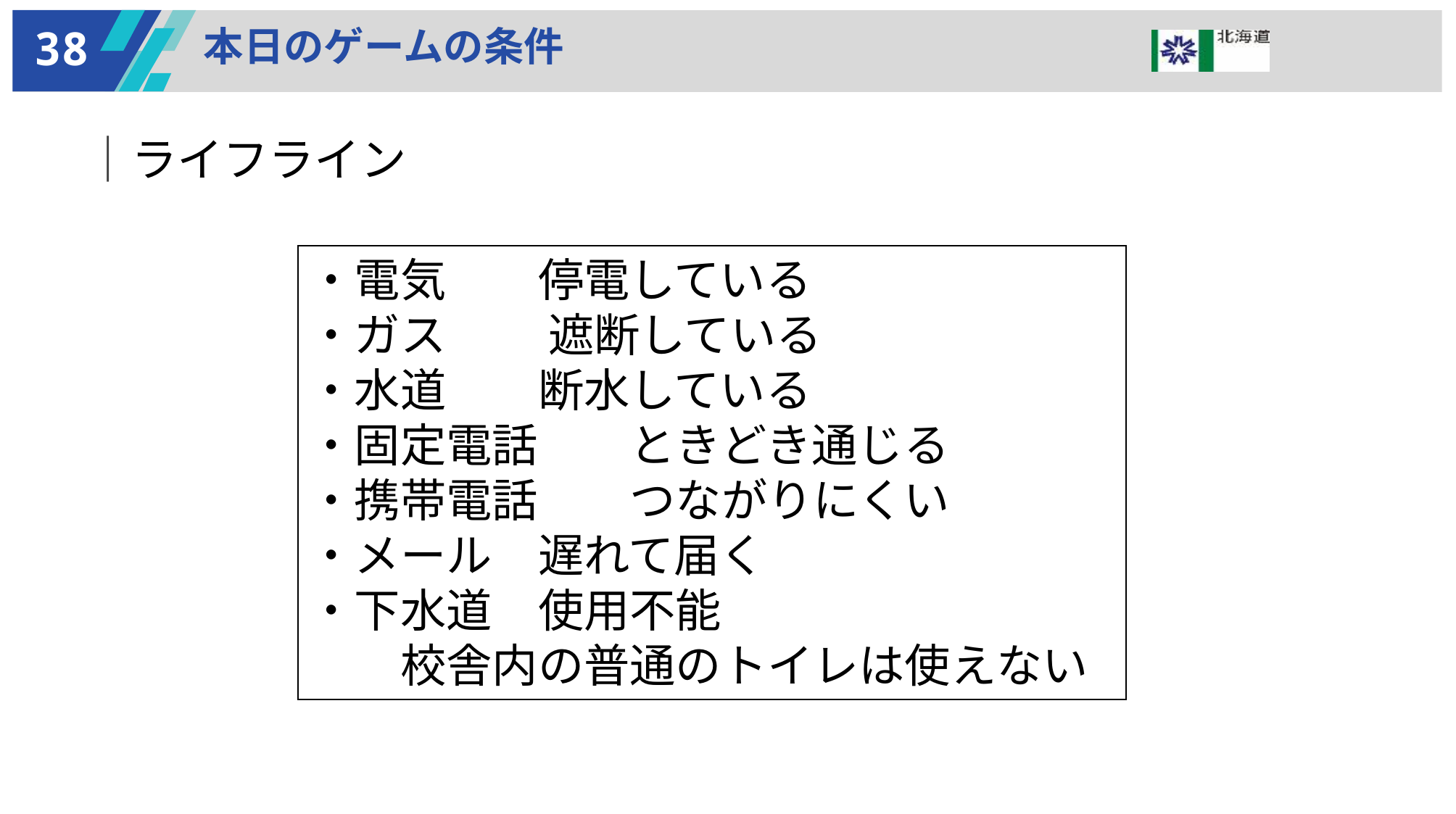

38
本日のゲームの条件
｜ライフライン
・電気　　停電している
・ガス　 　遮断している
・水道　　断水している
・固定電話　　ときどき通じる
・携帯電話　　つながりにくい
・メール　遅れて届く
・下水道　使用不能
　　校舎内の普通のトイレは使えない